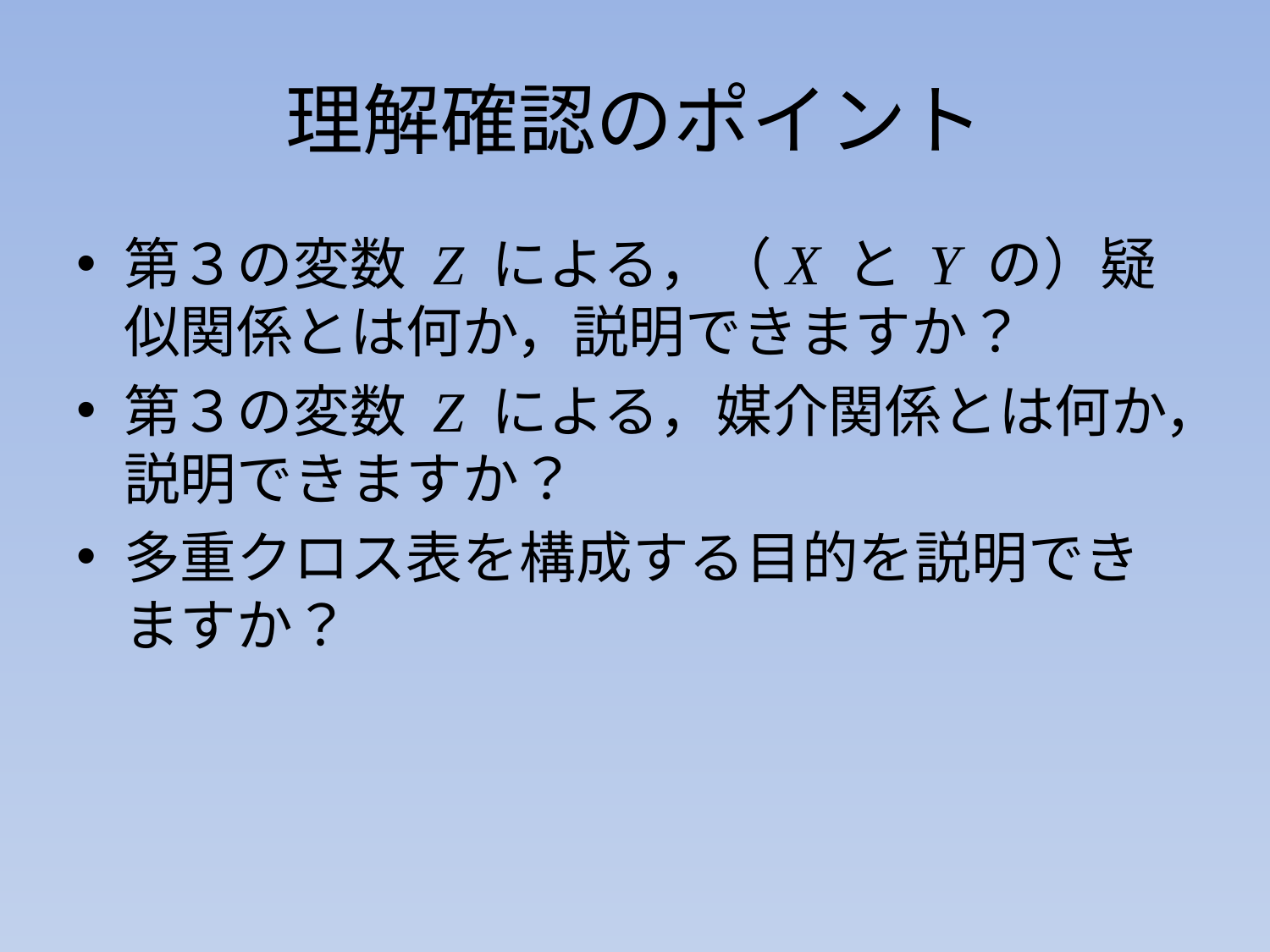

# 理解確認のポイント
第３の変数 Z による，（X と Y の）疑似関係とは何か，説明できますか？
第３の変数 Z による，媒介関係とは何か，説明できますか？
多重クロス表を構成する目的を説明できますか？